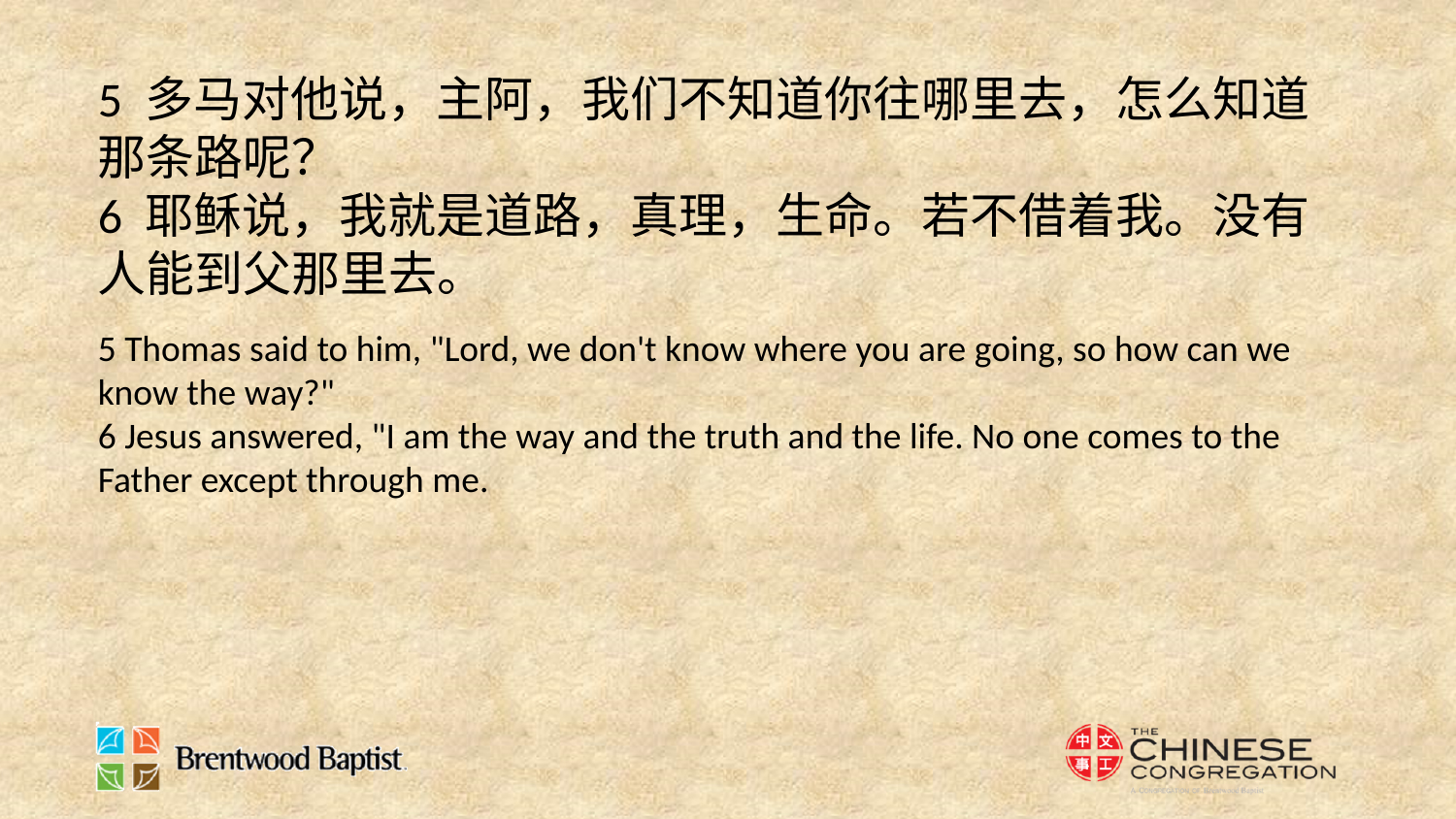

5 多马对他说，主阿，我们不知道你往哪里去，怎么知道那条路呢？
6 耶稣说，我就是道路，真理，生命。若不借着我。没有人能到父那里去。

5 Thomas said to him, "Lord, we don't know where you are going, so how can we know the way?"
6 Jesus answered, "I am the way and the truth and the life. No one comes to the Father except through me.